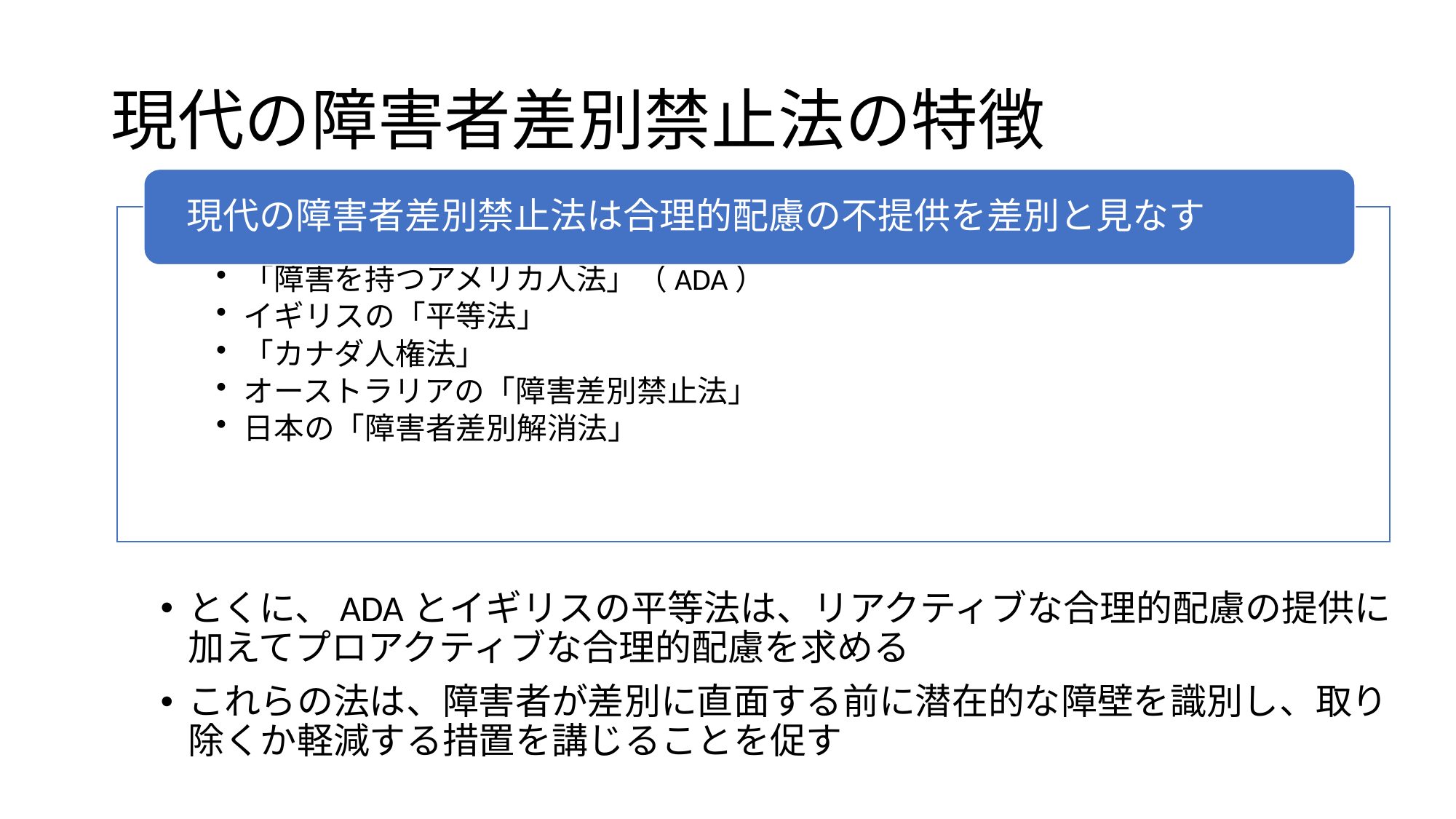

# 現代の障害者差別禁止法の特徴
「障害を持つアメリカ人法」（ADA）
イギリスの「平等法」
「カナダ人権法」
オーストラリアの「障害差別禁止法」
日本の「障害者差別解消法」
現代の障害者差別禁止法は合理的配慮の不提供を差別と見なす
とくに、ADAとイギリスの平等法は、リアクティブな合理的配慮の提供に加えてプロアクティブな合理的配慮を求める
これらの法は、障害者が差別に直面する前に潜在的な障壁を識別し、取り除くか軽減する措置を講じることを促す